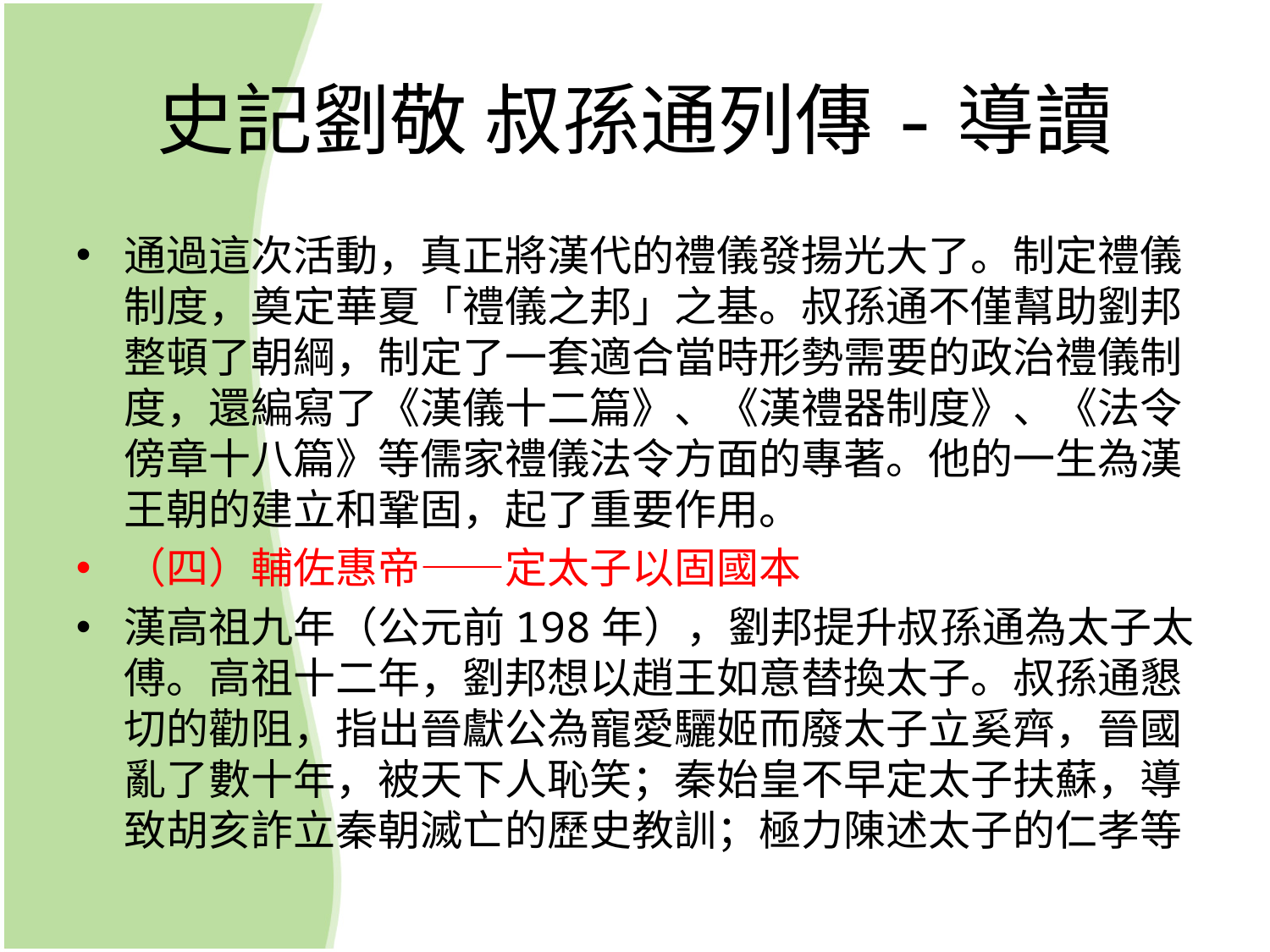

# 史記劉敬 叔孫通列傳-導讀
通過這次活動，真正將漢代的禮儀發揚光大了。制定禮儀制度，奠定華夏「禮儀之邦」之基。叔孫通不僅幫助劉邦整頓了朝綱，制定了一套適合當時形勢需要的政治禮儀制度，還編寫了《漢儀十二篇》、《漢禮器制度》、《法令傍章十八篇》等儒家禮儀法令方面的專著。他的一生為漢王朝的建立和鞏固，起了重要作用。
（四）輔佐惠帝——定太子以固國本
漢高祖九年（公元前198年），劉邦提升叔孫通為太子太傅。高祖十二年，劉邦想以趙王如意替換太子。叔孫通懇切的勸阻，指出晉獻公為寵愛驪姬而廢太子立奚齊，晉國亂了數十年，被天下人恥笑；秦始皇不早定太子扶蘇，導致胡亥詐立秦朝滅亡的歷史教訓；極力陳述太子的仁孝等